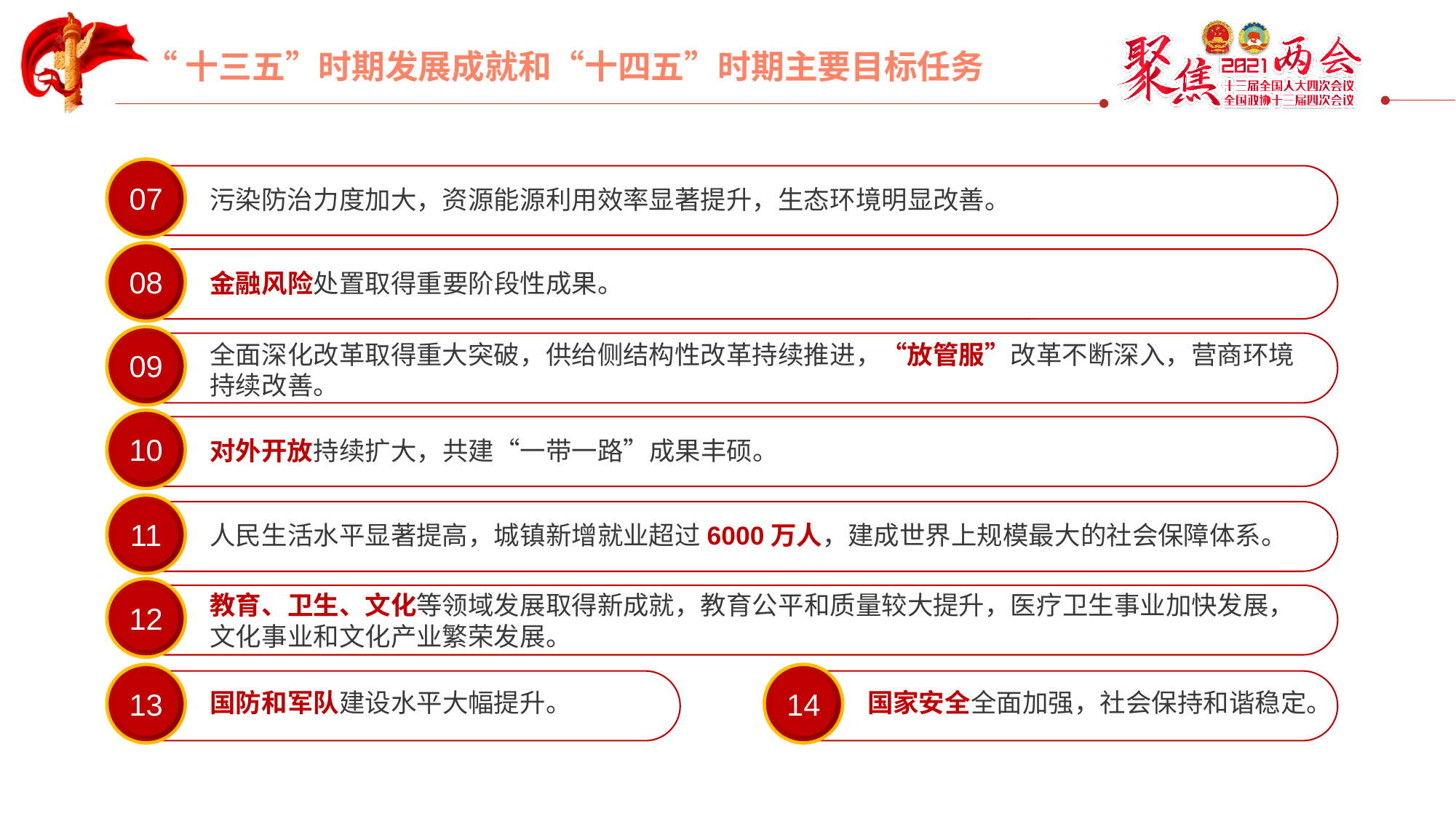

延迟符

07

污染防治力度加大，资源能源利用效率显著提升，生态环境明显改善。

08

金融风险处置取得重要阶段性成果。

09

全面深化改革取得重大突破，供给侧结构性改革持续推进，“放管服”改革不断深入，营商环境持续改善。

10

对外开放持续扩大，共建“一带一路”成果丰硕。

11

人民生活水平显著提高，城镇新增就业超过6000万人，建成世界上规模最大的社会保障体系。

12

教育、卫生、文化等领域发展取得新成就，教育公平和质量较大提升，医疗卫生事业加快发展，文化事业和文化产业繁荣发展。

13

14

国防和军队建设水平大幅提升。
国家安全全面加强，社会保持和谐稳定。